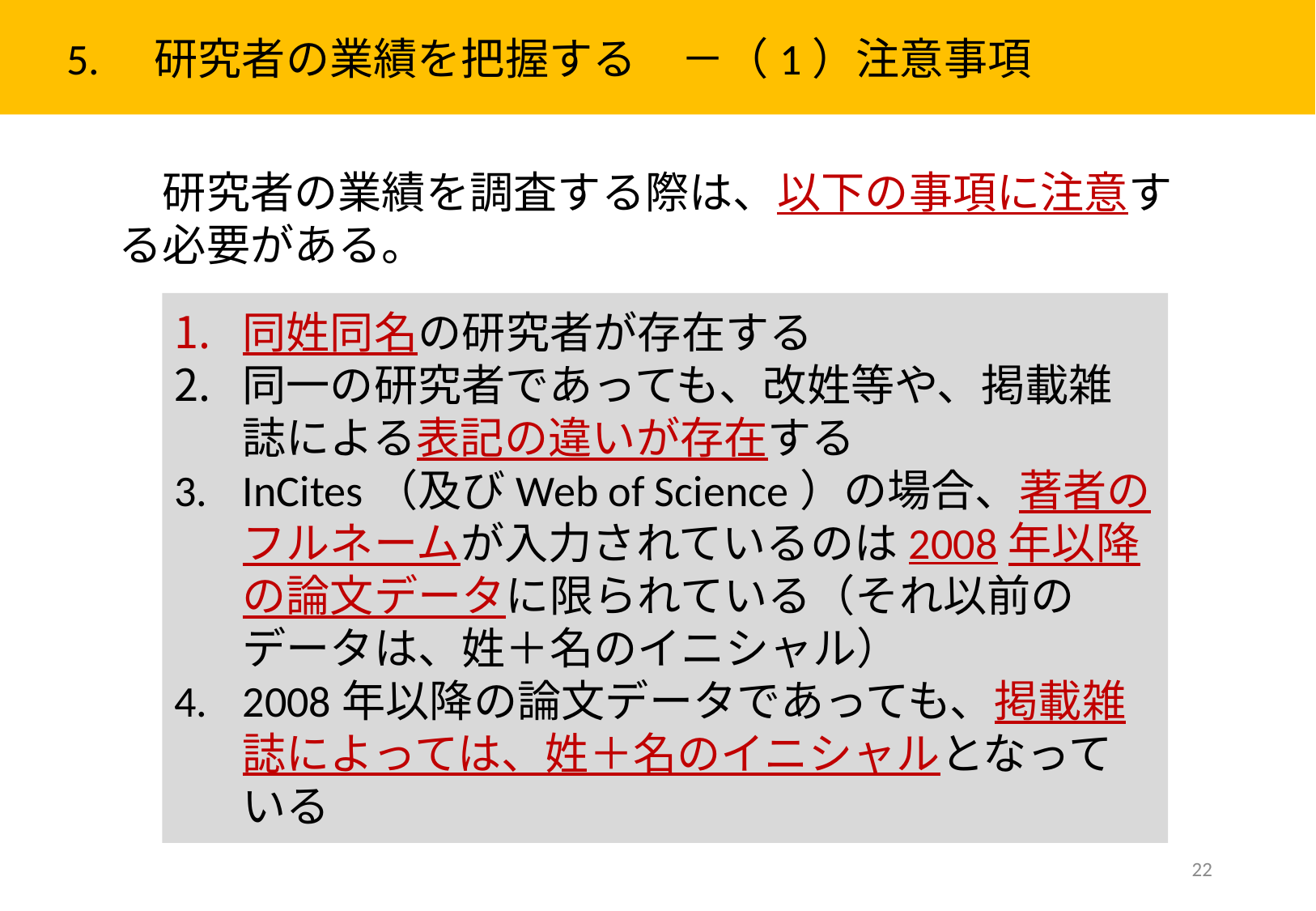

5.　研究者の業績を把握する　－（1）注意事項
　研究者の業績を調査する際は、以下の事項に注意する必要がある。
同姓同名の研究者が存在する
同一の研究者であっても、改姓等や、掲載雑誌による表記の違いが存在する
InCites（及びWeb of Science）の場合、著者のフルネームが入力されているのは2008年以降の論文データに限られている（それ以前のデータは、姓＋名のイニシャル）
2008年以降の論文データであっても、掲載雑誌によっては、姓＋名のイニシャルとなっている
22